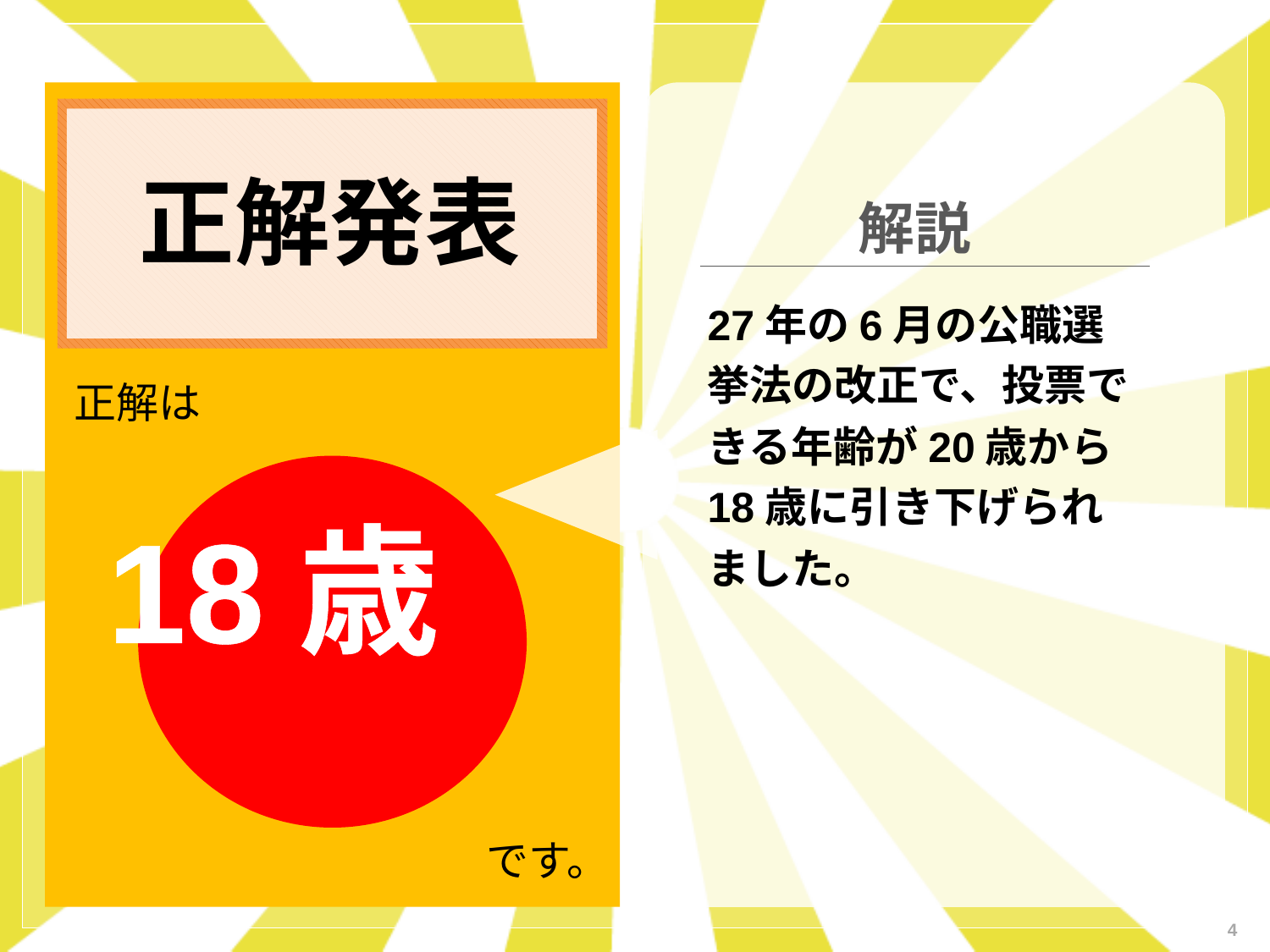

正解発表
解説
27年の6月の公職選挙法の改正で、投票できる年齢が20歳から18歳に引き下げられました。

正解は

18歳
です。
4